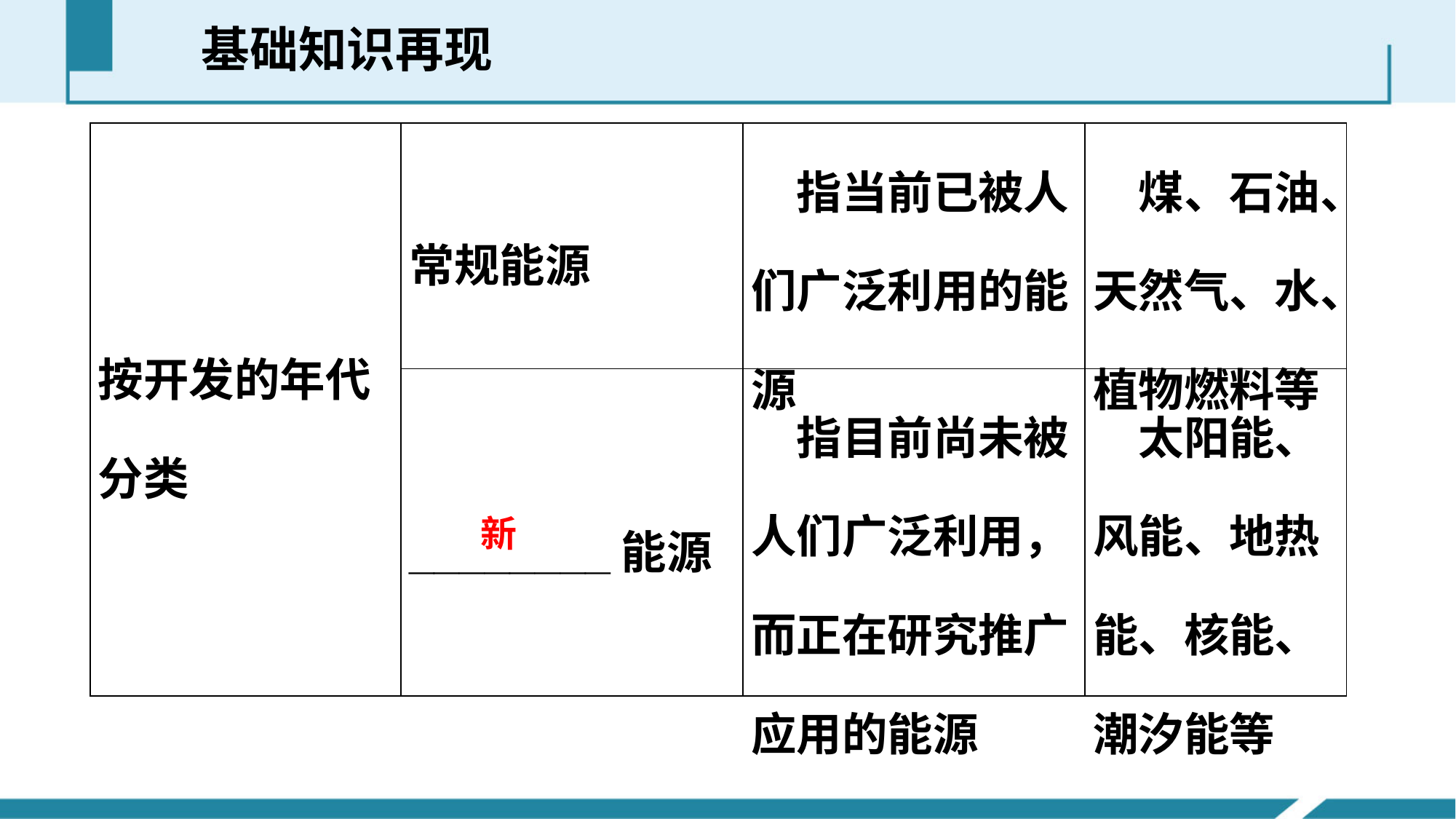

基础知识再现
| 按开发的年代分类 | 常规能源 | 指当前已被人们广泛利用的能源 | 煤、石油、天然气、水、植物燃料等 |
| --- | --- | --- | --- |
|  | \_\_\_\_\_\_\_\_能源 | 指目前尚未被人们广泛利用，而正在研究推广应用的能源 | 太阳能、风能、地热能、核能、潮汐能等 |
新